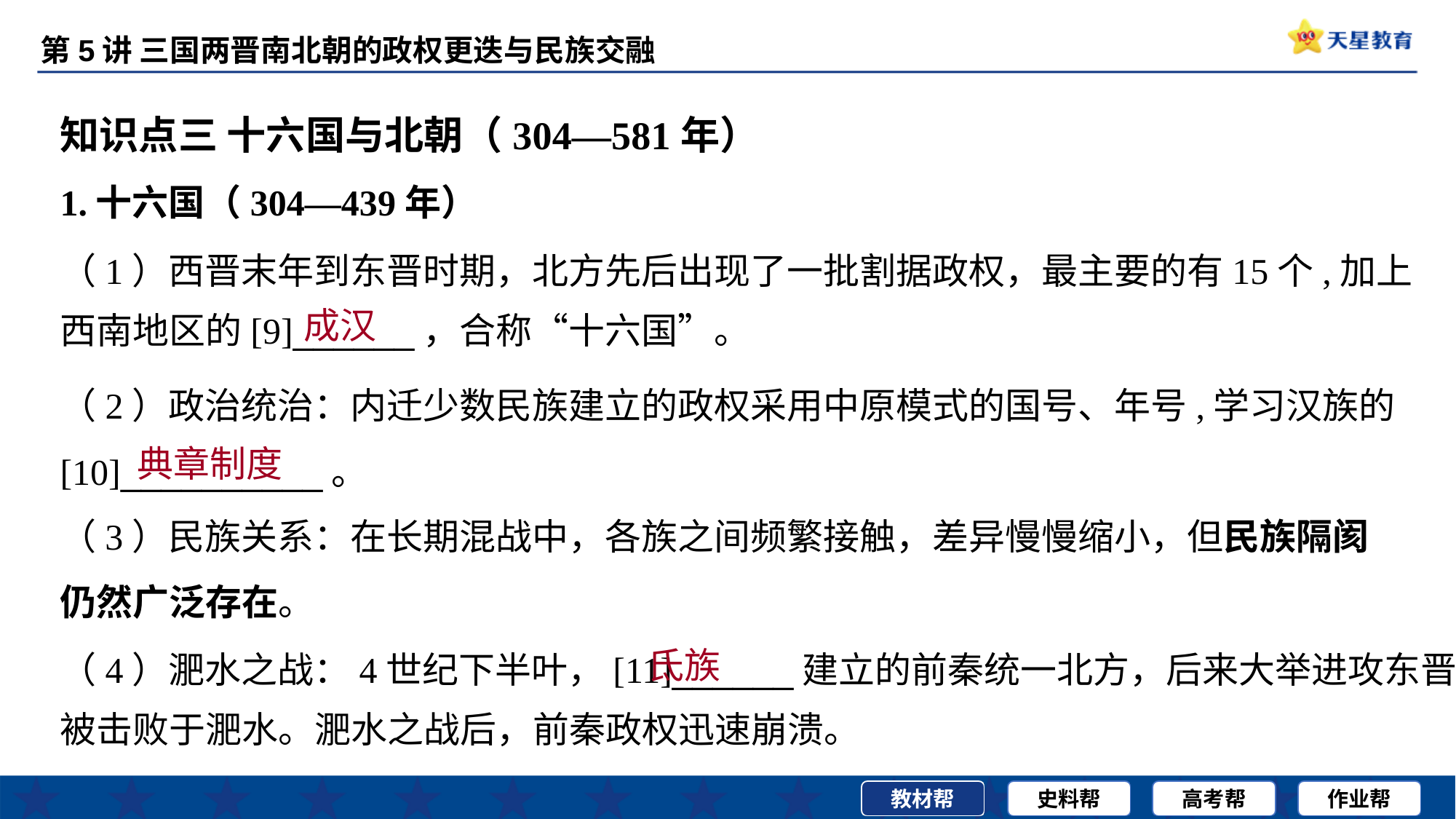

知识点三 十六国与北朝（304—581年）
1.十六国（304—439年）
（1）西晋末年到东晋时期，北方先后出现了一批割据政权，最主要的有15个,加上
西南地区的[9]______，合称“十六国”。
成汉
（2）政治统治：内迁少数民族建立的政权采用中原模式的国号、年号,学习汉族的
[10]__________。
典章制度
（3）民族关系：在长期混战中，各族之间频繁接触，差异慢慢缩小，但民族隔阂仍然广泛存在。
氐族
（4）淝水之战：4世纪下半叶，[11]______建立的前秦统一北方，后来大举进攻东晋，
被击败于淝水。淝水之战后，前秦政权迅速崩溃。